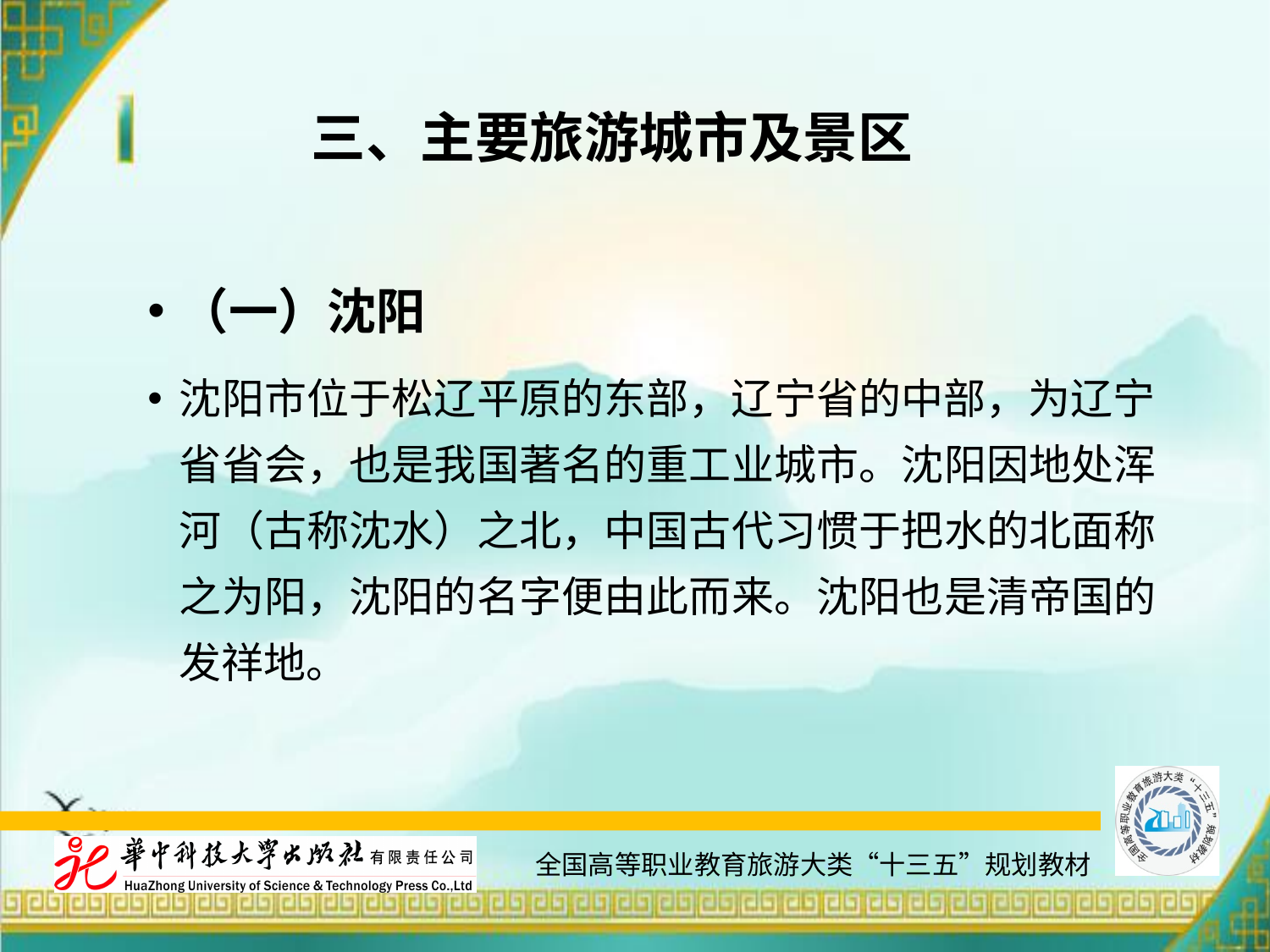

# 三、主要旅游城市及景区
（一）沈阳
沈阳市位于松辽平原的东部，辽宁省的中部，为辽宁省省会，也是我国著名的重工业城市。沈阳因地处浑河（古称沈水）之北，中国古代习惯于把水的北面称之为阳，沈阳的名字便由此而来。沈阳也是清帝国的发祥地。